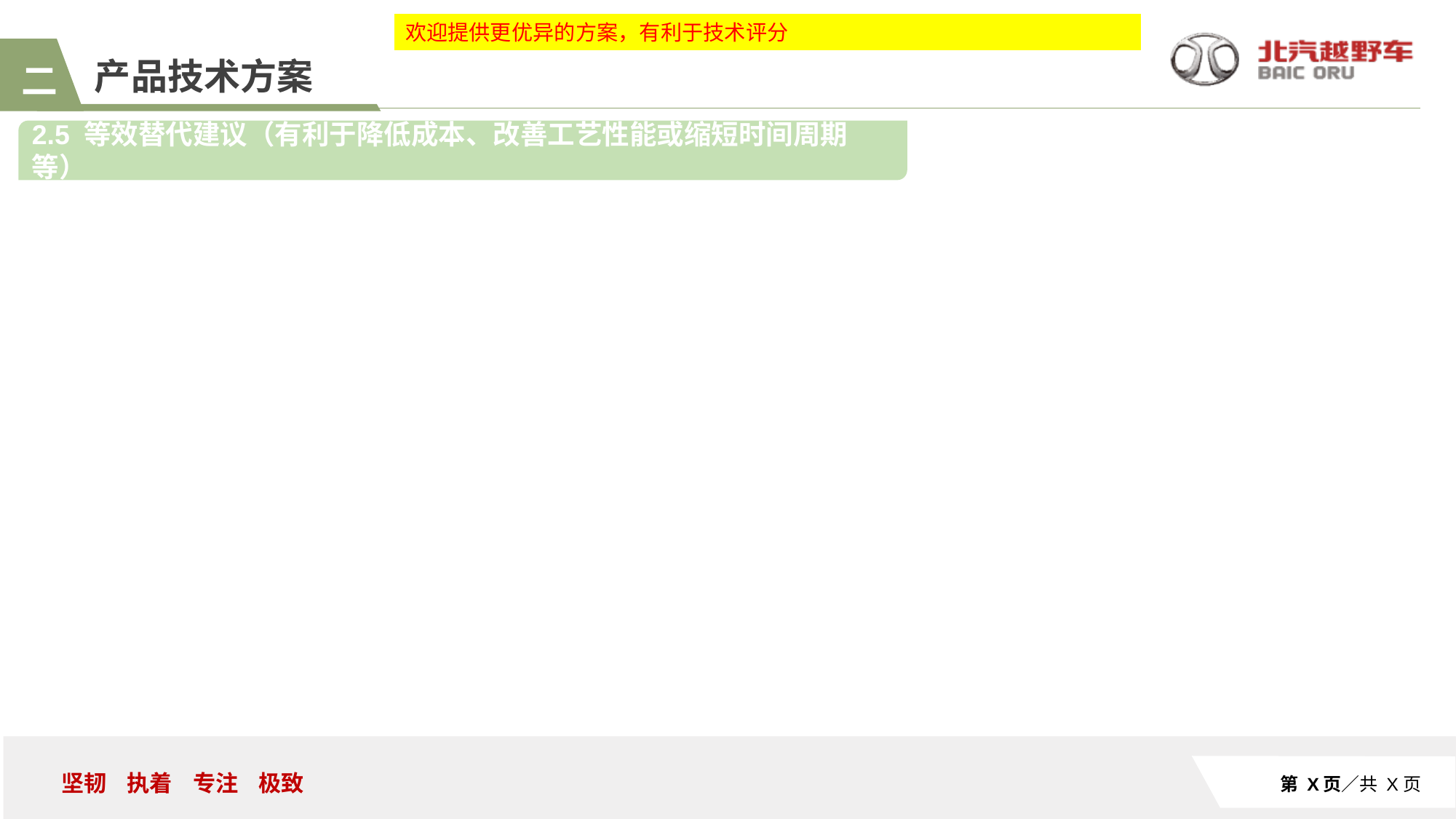

欢迎提供更优异的方案，有利于技术评分
产品技术方案
二
2.5 等效替代建议（有利于降低成本、改善工艺性能或缩短时间周期等）
第 X页／共 X页